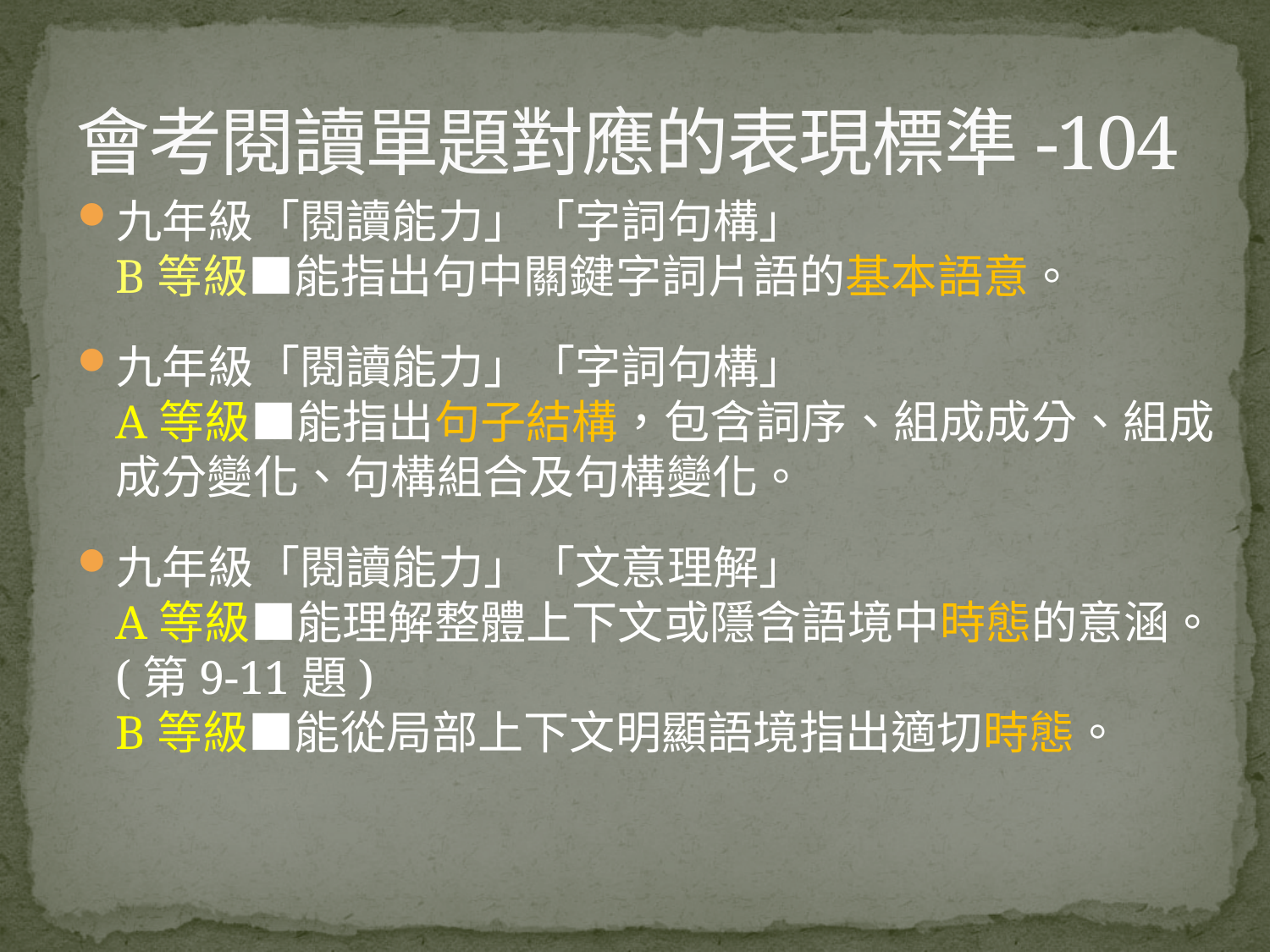

# 會考閱讀單題對應的表現標準-104
九年級「閱讀能力」「字詞句構」
B等級■能指出句中關鍵字詞片語的基本語意。
九年級「閱讀能力」「字詞句構」
A等級■能指出句子結構，包含詞序、組成成分、組成成分變化、句構組合及句構變化。
九年級「閱讀能力」「文意理解」
A等級■能理解整體上下文或隱含語境中時態的意涵。(第9-11題)
B等級■能從局部上下文明顯語境指出適切時態。